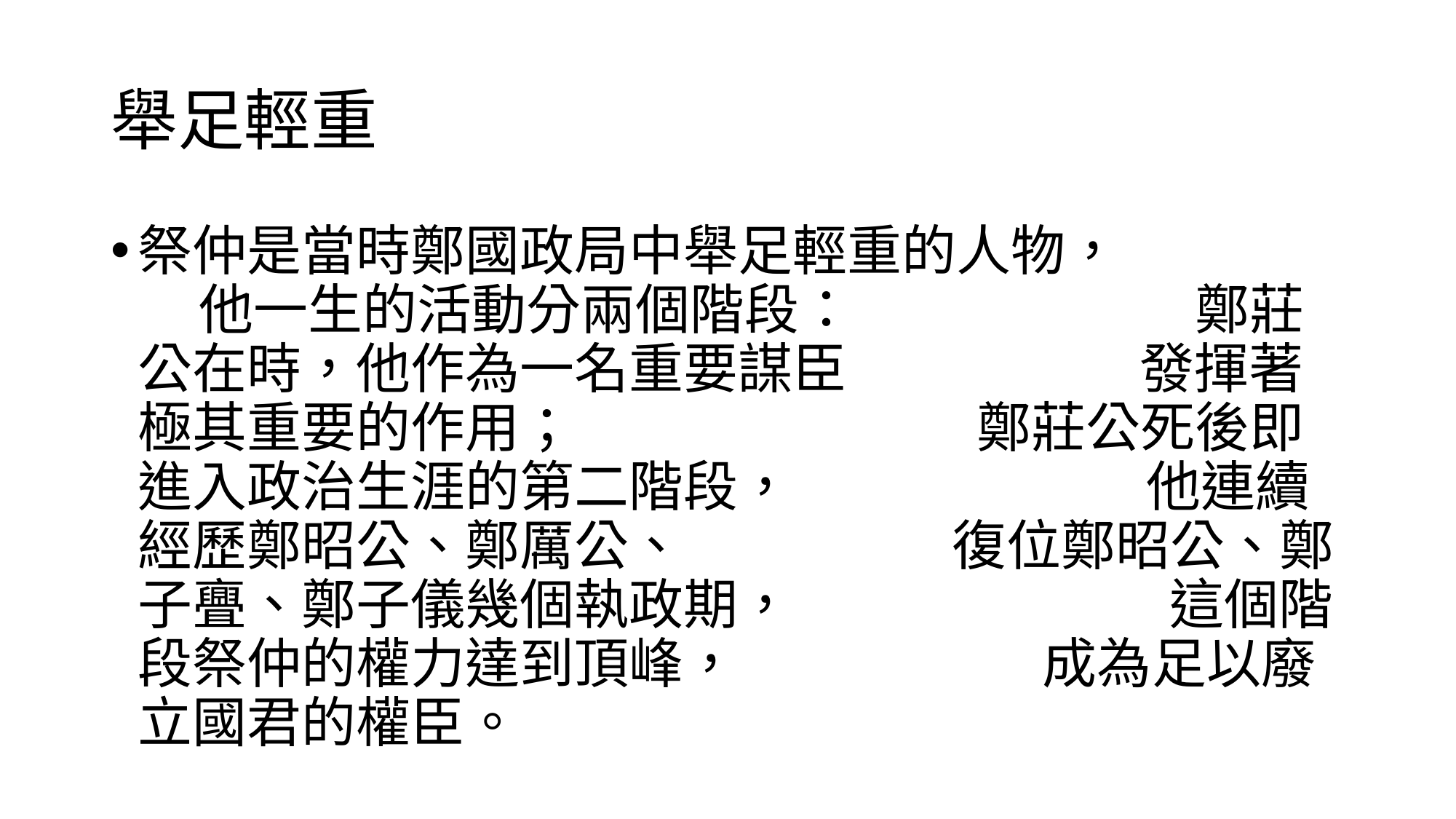

# 舉足輕重
祭仲是當時鄭國政局中舉足輕重的人物，                        他一生的活動分兩個階段：                            鄭莊公在時，他作為一名重要謀臣                        發揮著極其重要的作用；                                 鄭莊公死後即進入政治生涯的第二階段，                             他連續經歷鄭昭公、鄭厲公、                      復位鄭昭公、鄭子亹、鄭子儀幾個執政期，                               這個階段祭仲的權力達到頂峰，                         成為足以廢立國君的權臣。